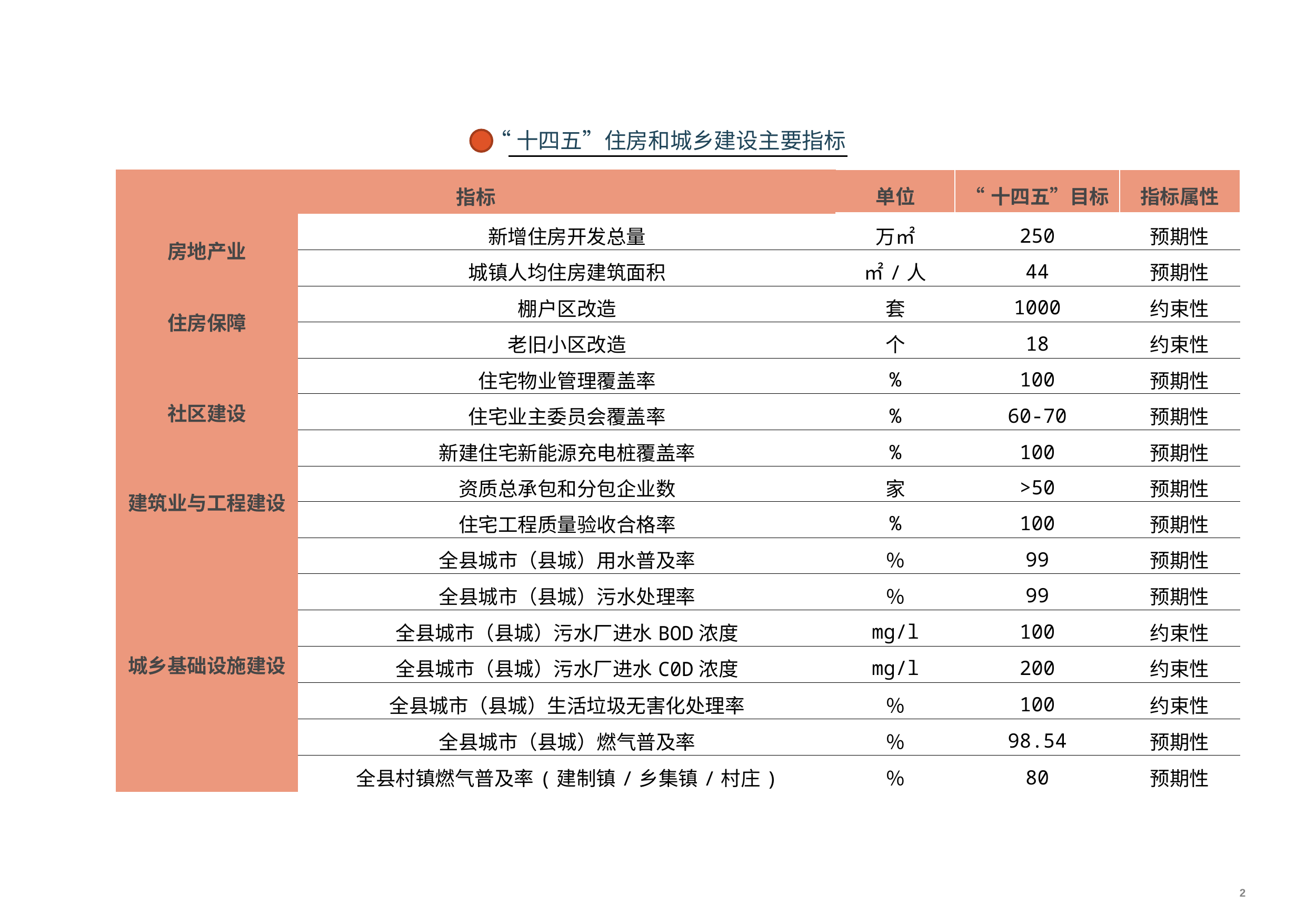

“十四五”住房和城乡建设主要指标

| 指标 |  | 单位 | “十四五”目标 | 指标属性 |
| --- | --- | --- | --- | --- |
| 房地产业 | 新增住房开发总量 | 万㎡ | 250 | 预期性 |
|  | 城镇人均住房建筑面积 | ㎡/人 | 44 | 预期性 |
| 住房保障 | 棚户区改造 | 套 | 1000 | 约束性 |
|  | 老旧小区改造 | 个 | 18 | 约束性 |
| 社区建设 | 住宅物业管理覆盖率 | % | 100 | 预期性 |
|  | 住宅业主委员会覆盖率 | % | 60-70 | 预期性 |
|  | 新建住宅新能源充电桩覆盖率 | % | 100 | 预期性 |
| 建筑业与工程建设 | 资质总承包和分包企业数 | 家 | >50 | 预期性 |
|  | 住宅工程质量验收合格率 | % | 100 | 预期性 |
| 城乡基础设施建设 | 全县城市（县城）用水普及率 | ％ | 99 | 预期性 |
|  | 全县城市（县城）污水处理率 | ％ | 99 | 预期性 |
|  | 全县城市（县城）污水厂进水BOD浓度 | mg/l | 100 | 约束性 |
|  | 全县城市（县城）污水厂进水C0D浓度 | mg/l | 200 | 约束性 |
|  | 全县城市（县城）生活垃圾无害化处理率 | ％ | 100 | 约束性 |
|  | 全县城市（县城）燃气普及率 | ％ | 98.54 | 预期性 |
|  | 全县村镇燃气普及率(建制镇/乡集镇/村庄) | ％ | 80 | 预期性 |